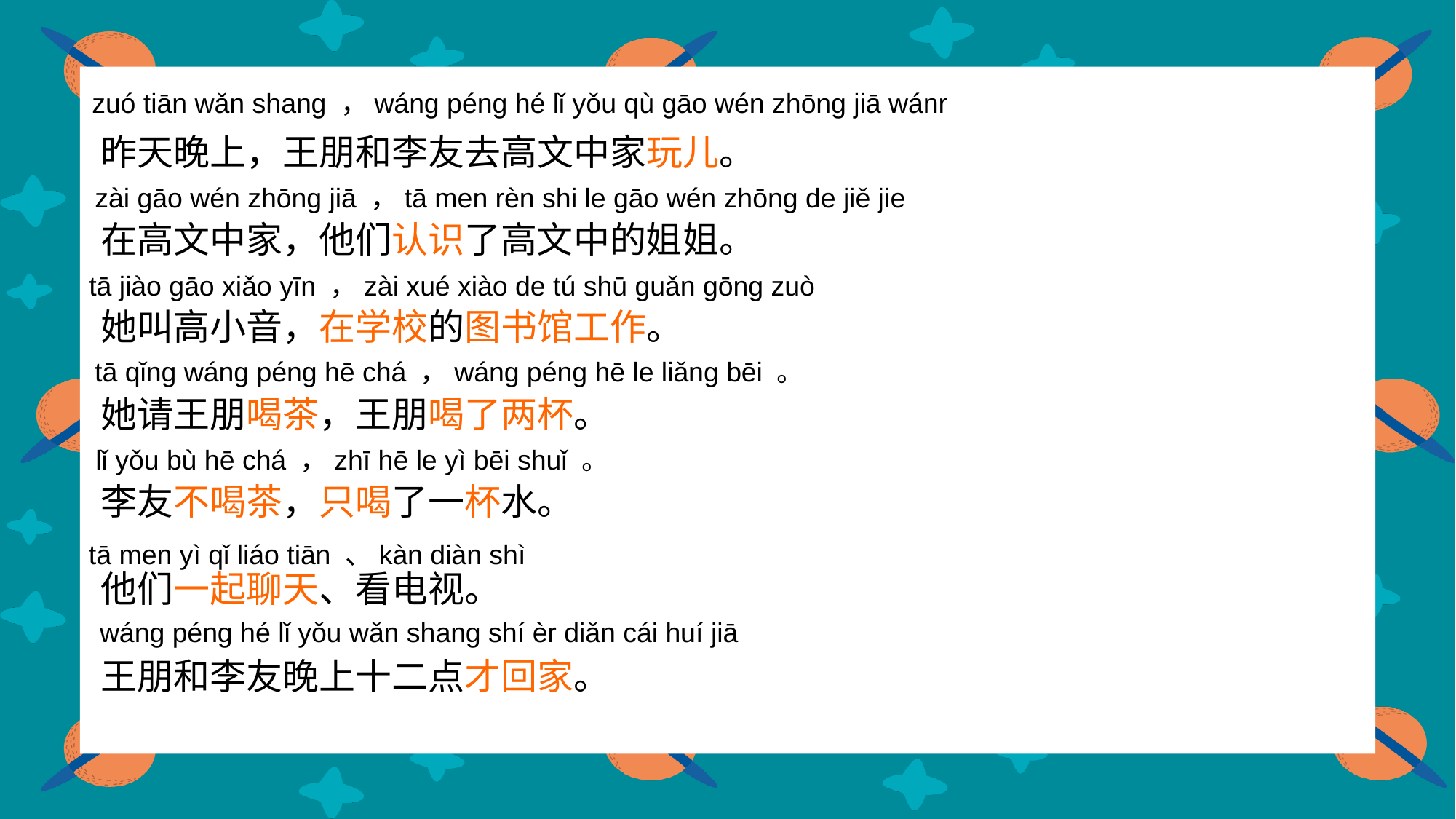

zuó tiān wǎn shang ，wáng péng hé lǐ yǒu qù gāo wén zhōng jiā wánr
昨天晚上，王朋和李友去高文中家玩儿。

在高文中家，他们认识了高文中的姐姐。

她叫高小音，在学校的图书馆工作。

她请王朋喝茶，王朋喝了两杯。

李友不喝茶，只喝了一杯水。

他们一起聊天、看电视。

王朋和李友晚上十二点才回家。
zài gāo wén zhōng jiā ，tā men rèn shi le gāo wén zhōng de jiě jie
tā jiào gāo xiǎo yīn ，zài xué xiào de tú shū guǎn gōng zuò
tā qǐng wáng péng hē chá ，wáng péng hē le liǎng bēi 。
lǐ yǒu bù hē chá ，zhī hē le yì bēi shuǐ 。
tā men yì qǐ liáo tiān 、kàn diàn shì
wáng péng hé lǐ yǒu wǎn shang shí èr diǎn cái huí jiā